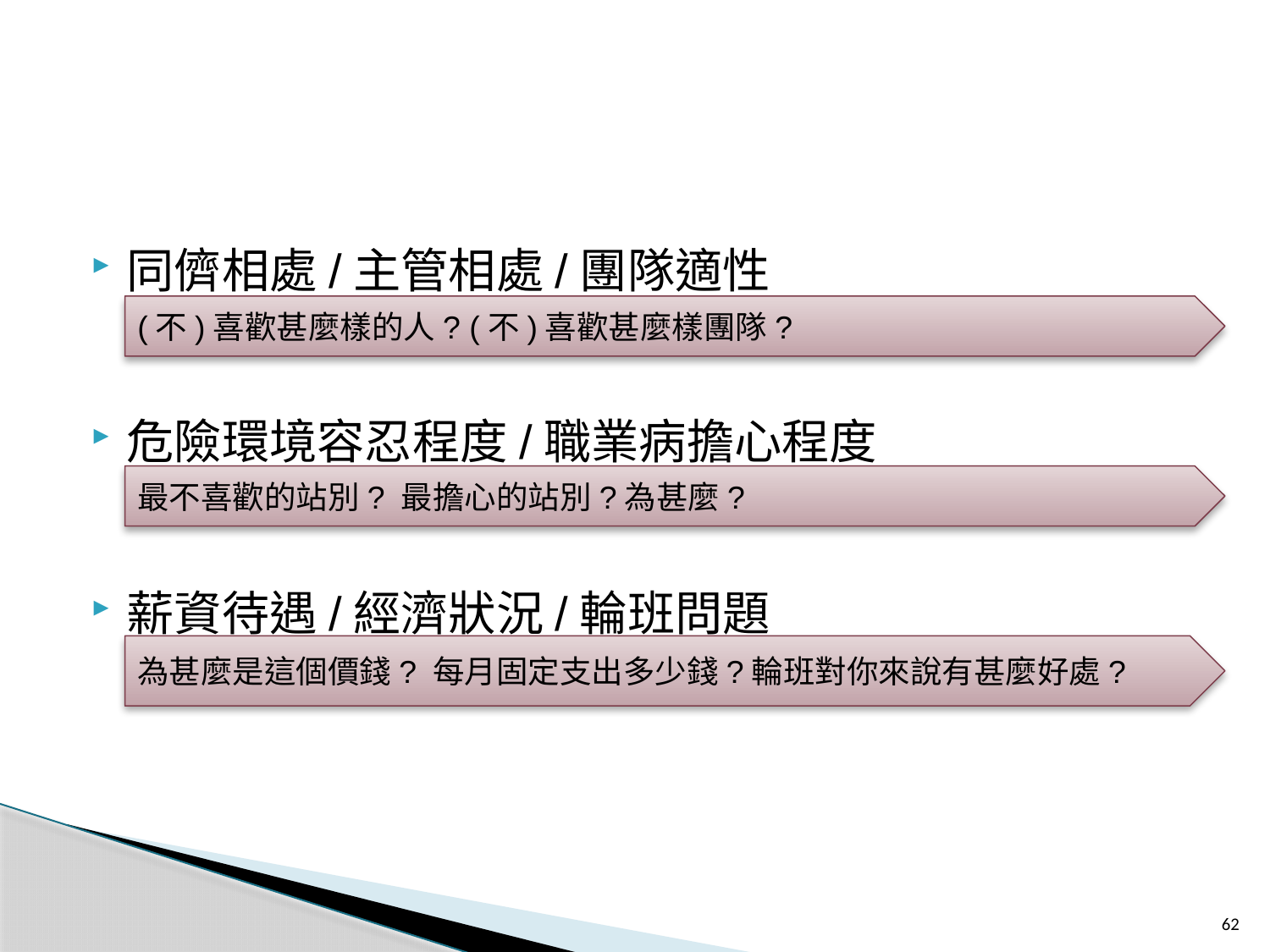

#
同儕相處/主管相處/團隊適性

危險環境容忍程度/職業病擔心程度

薪資待遇/經濟狀況/輪班問題

(不)喜歡甚麼樣的人? (不)喜歡甚麼樣團隊?
最不喜歡的站別? 最擔心的站別?為甚麼?
為甚麼是這個價錢? 每月固定支出多少錢?輪班對你來說有甚麼好處?
62